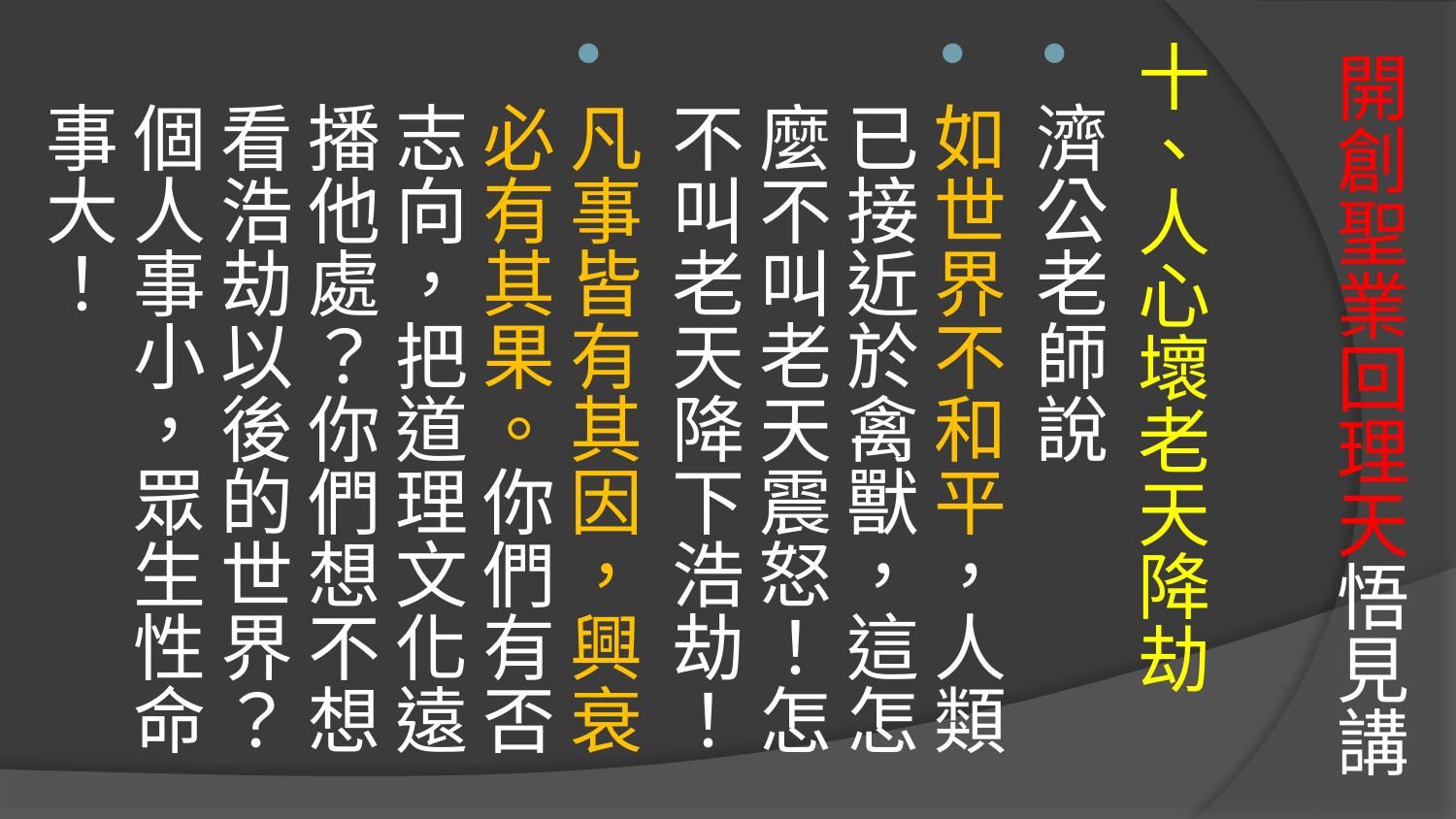

十、人心壞老天降劫
濟公老師說
如世界不和平，人類已接近於禽獸，這怎麼不叫老天震怒！怎不叫老天降下浩劫！
凡事皆有其因，興衰必有其果。你們有否志向，把道理文化遠播他處？你們想不想看浩劫以後的世界？個人事小，眾生性命事大！
# 開創聖業回理天悟見講